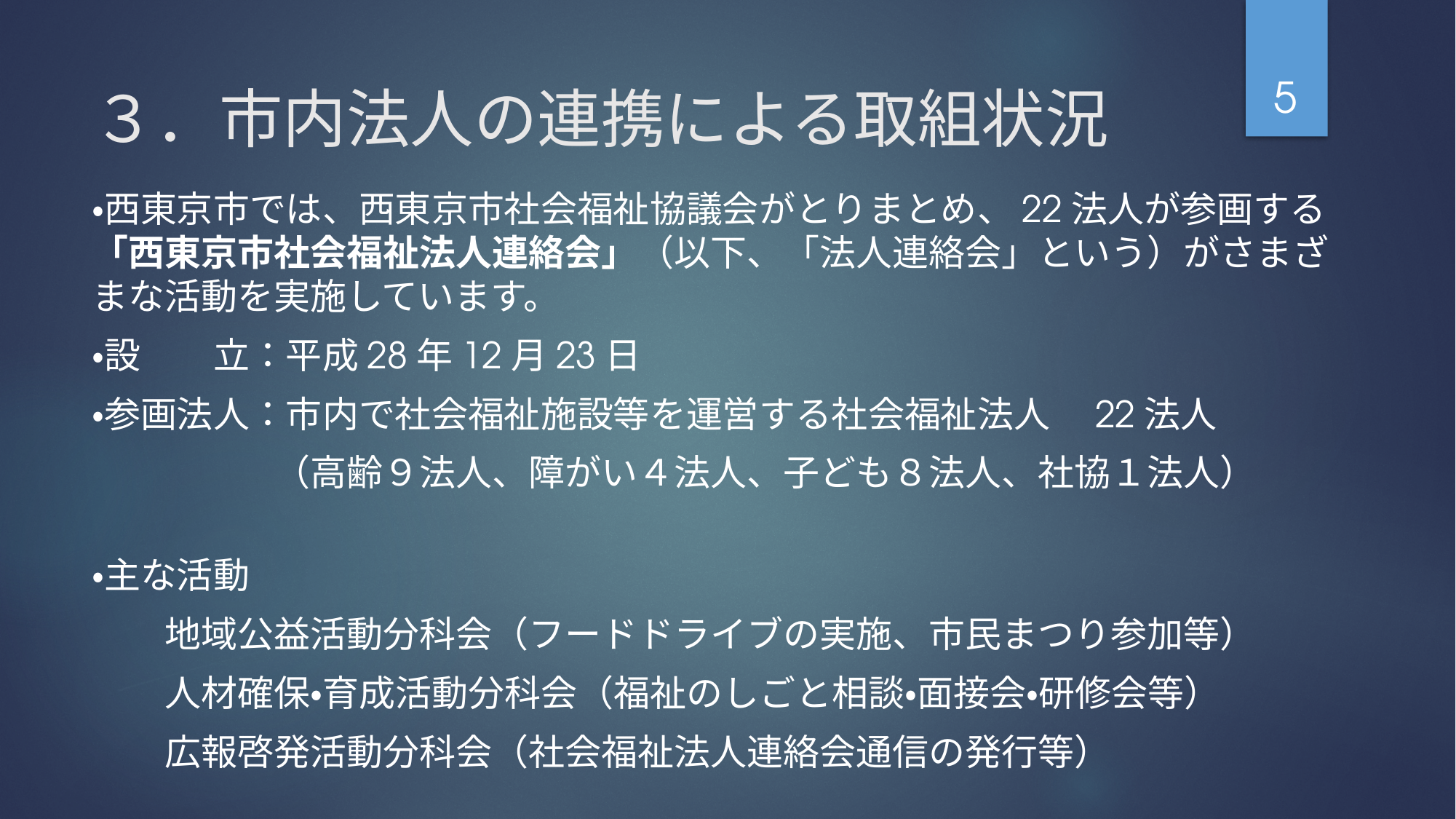

5
# ３．市内法人の連携による取組状況
・西東京市では、西東京市社会福祉協議会がとりまとめ、22法人が参画する「西東京市社会福祉法人連絡会」（以下、「法人連絡会」という）がさまざまな活動を実施しています。
・設　　立：平成28年12月23日
・参画法人：市内で社会福祉施設等を運営する社会福祉法人　22法人
　　　　　（高齢９法人、障がい４法人、子ども８法人、社協１法人）
・主な活動
　　地域公益活動分科会（フードドライブの実施、市民まつり参加等）
　　人材確保・育成活動分科会（福祉のしごと相談・面接会・研修会等）
　　広報啓発活動分科会（社会福祉法人連絡会通信の発行等）